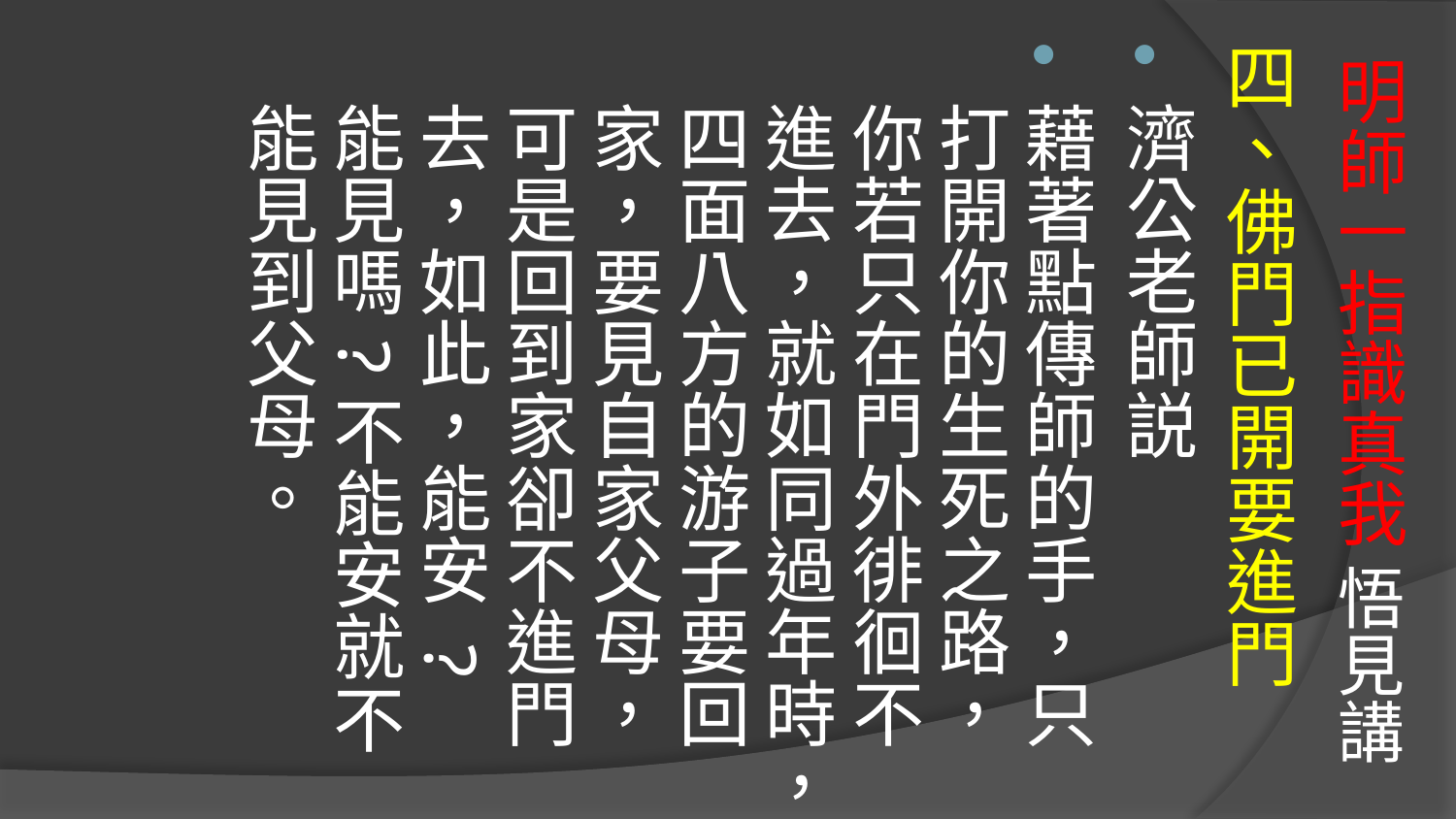

四、佛門已開要進門
濟公老師説
藉著點傳師的手，只打開你的生死之路，你若只在門外徘徊不進去，就如同過年時，四面八方的游子要回家，要見自家父母，可是回到家卻不進門去，如此，能安 ? 能見嗎?不能安就不能見到父母。

# 明師一指識真我 悟見講